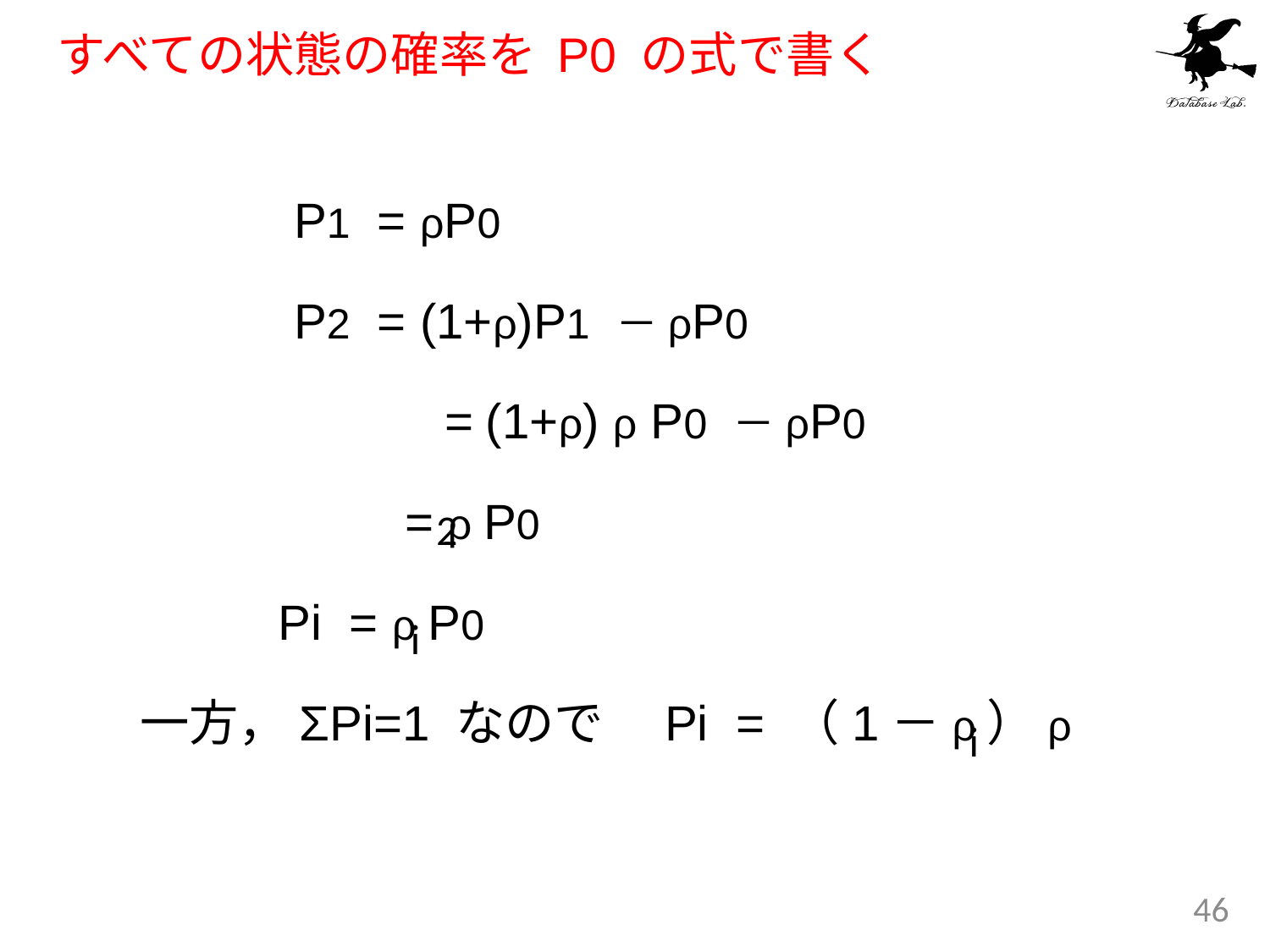

# すべての状態の確率を P0 の式で書く
             P1  = ρP0
             P2  = (1+ρ)P1 －ρP0
		　　　 = (1+ρ) ρ P0 －ρP0
		            = ρ P0
	         Pi  = ρ P0
一方，ΣPi=1 なので　Pi  = （1－ρ）ρ

2
i
i
46